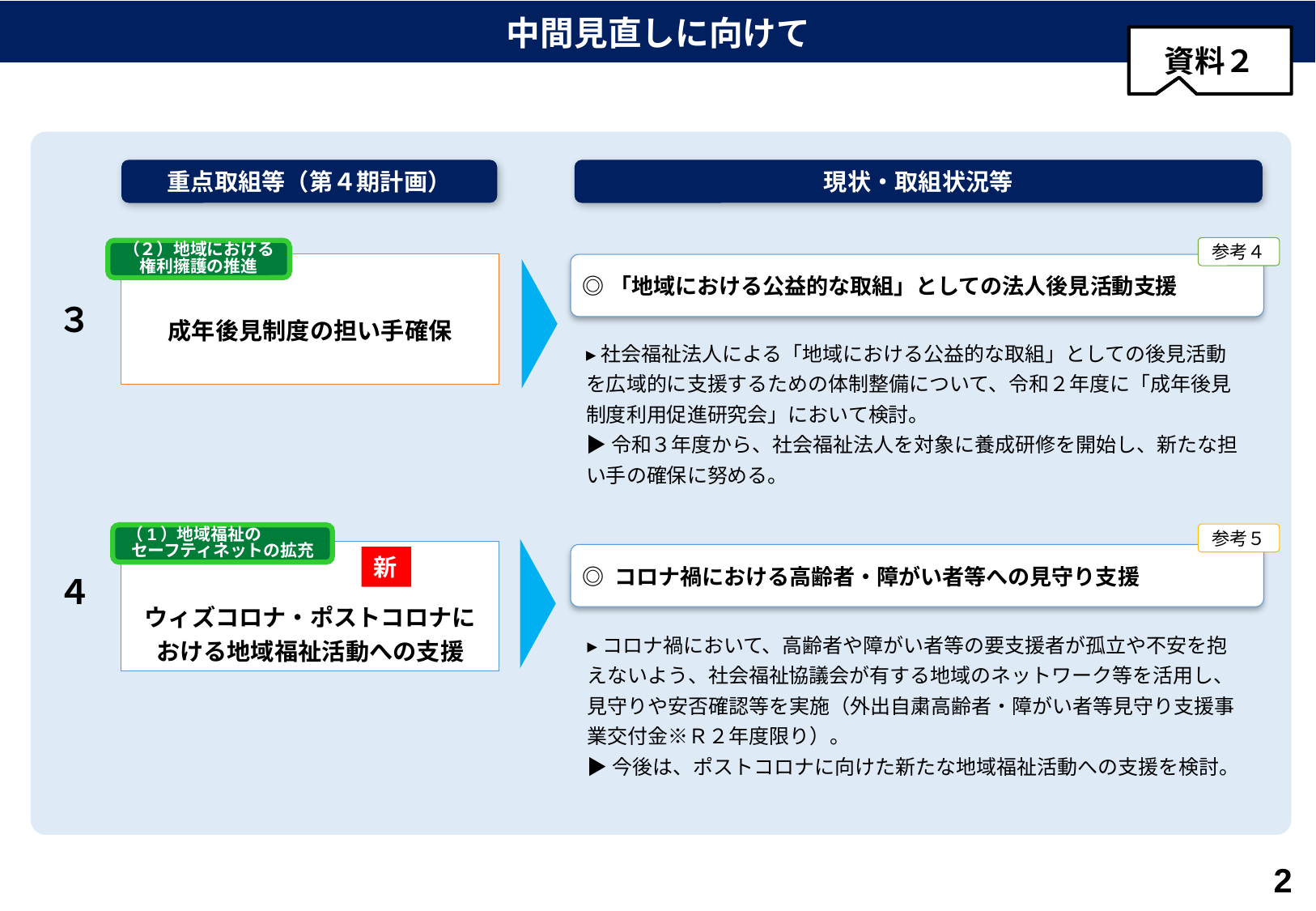

中間見直しに向けて
資料２

重点取組等（第４期計画）
現状・取組状況等
参考４
（２）地域における
権利擁護の推進
成年後見制度の担い手確保

◎「地域における公益的な取組」としての法人後見活動支援
３

▸社会福祉法人による「地域における公益的な取組」としての後見活動を広域的に支援するための体制整備について、令和２年度に「成年後見制度利用促進研究会」において検討。
▶令和３年度から、社会福祉法人を対象に養成研修を開始し、新たな担い手の確保に努める。
参考５
（1）地域福祉の
セーフティネットの拡充
ウィズコロナ・ポストコロナに
おける地域福祉活動への支援
◎ コロナ禍における高齢者・障がい者等への見守り支援
新
４

▸コロナ禍において、高齢者や障がい者等の要支援者が孤立や不安を抱えないよう、社会福祉協議会が有する地域のネットワーク等を活用し、見守りや安否確認等を実施（外出自粛高齢者・障がい者等見守り支援事業交付金※Ｒ２年度限り）。
▶今後は、ポストコロナに向けた新たな地域福祉活動への支援を検討。
2